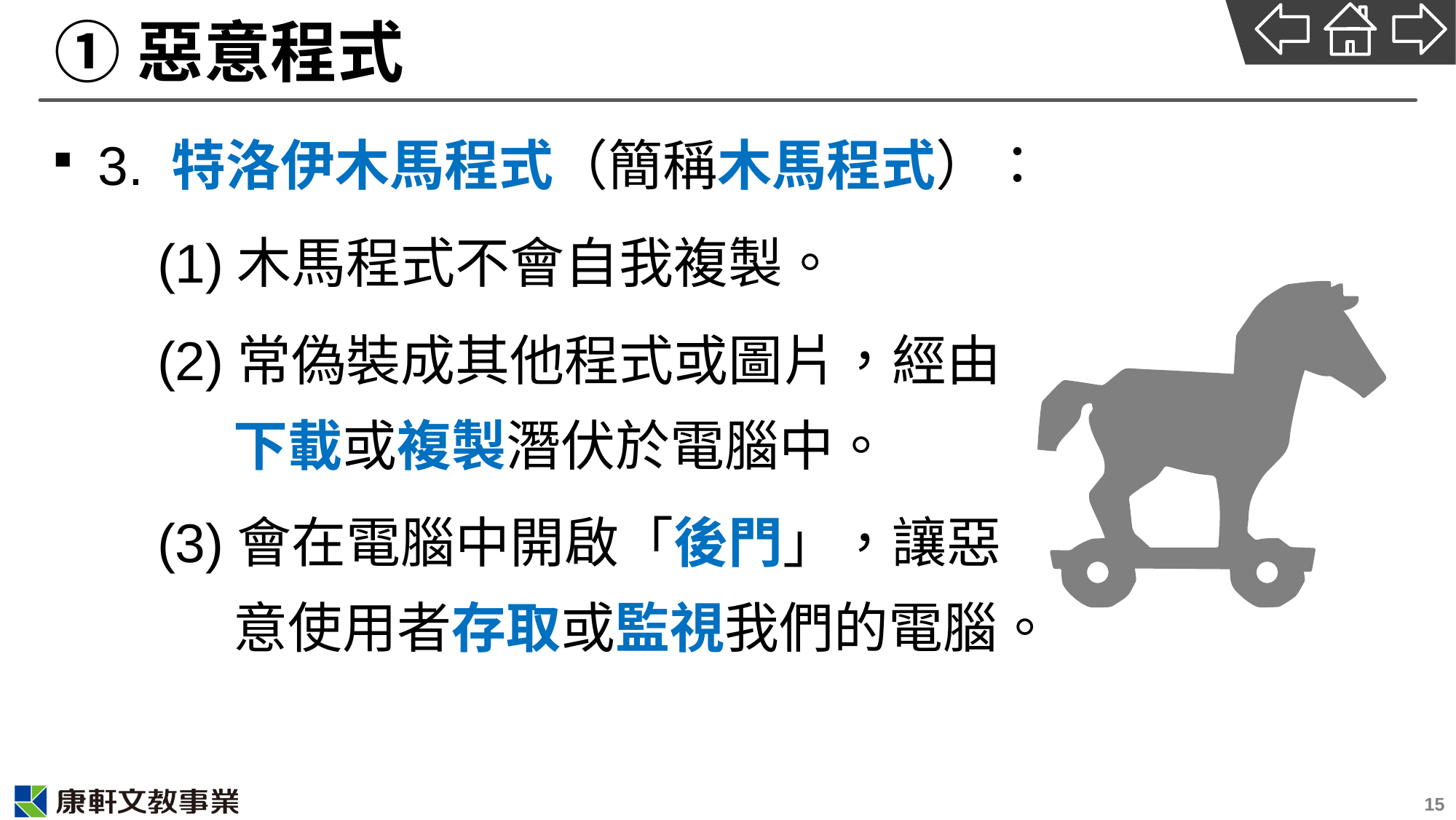

# ①惡意程式
3. 特洛伊木馬程式（簡稱木馬程式）：
(1)木馬程式不會自我複製。
(2)常偽裝成其他程式或圖片，經由下載或複製潛伏於電腦中。
(3)會在電腦中開啟「後門」，讓惡意使用者存取或監視我們的電腦。

15